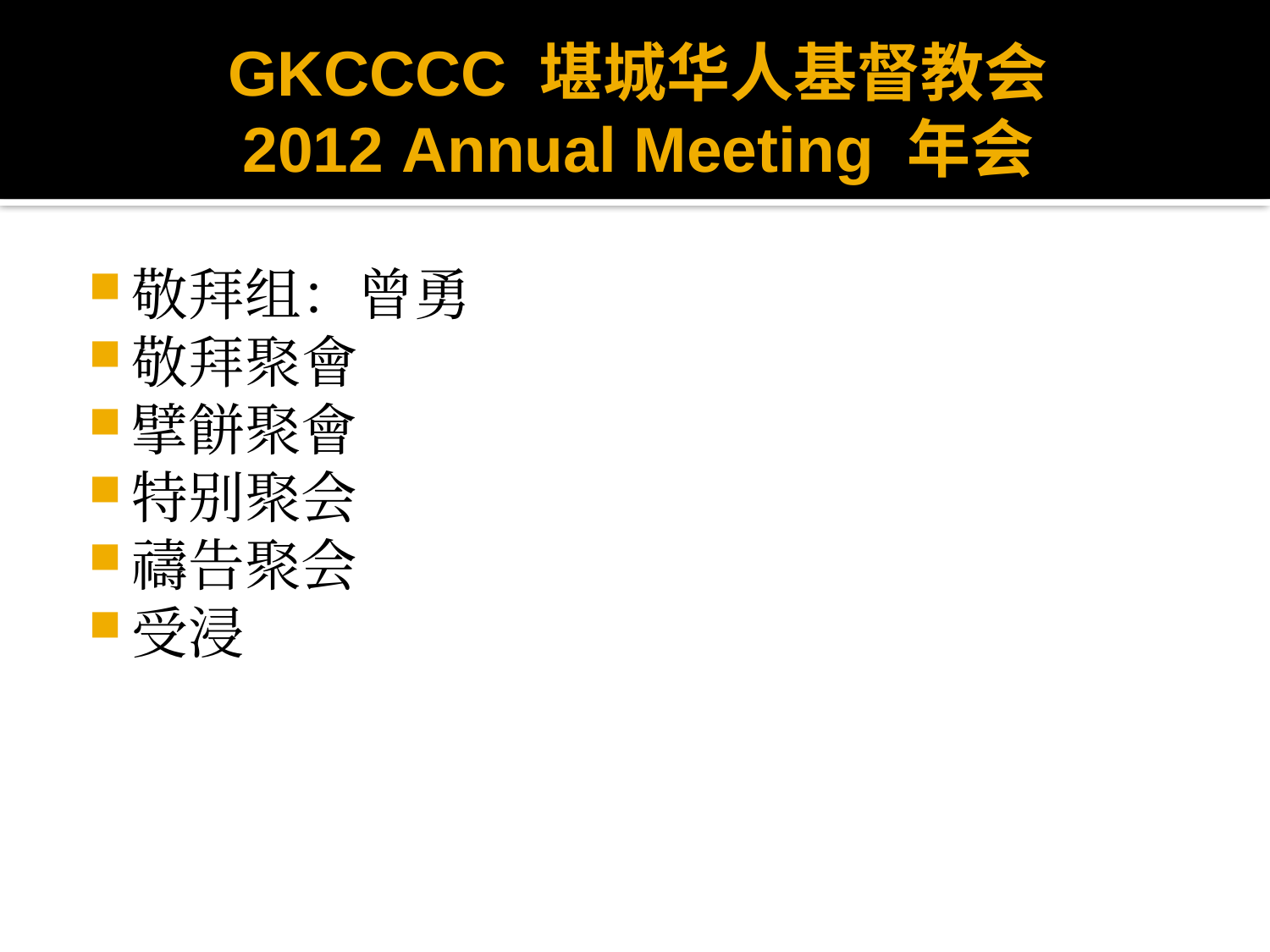

# GKCCCC 堪城华人基督教会 2012 Annual Meeting 年会
敬拜组：曾勇
敬拜聚會
擘餅聚會
特别聚会
禱告聚会
受浸